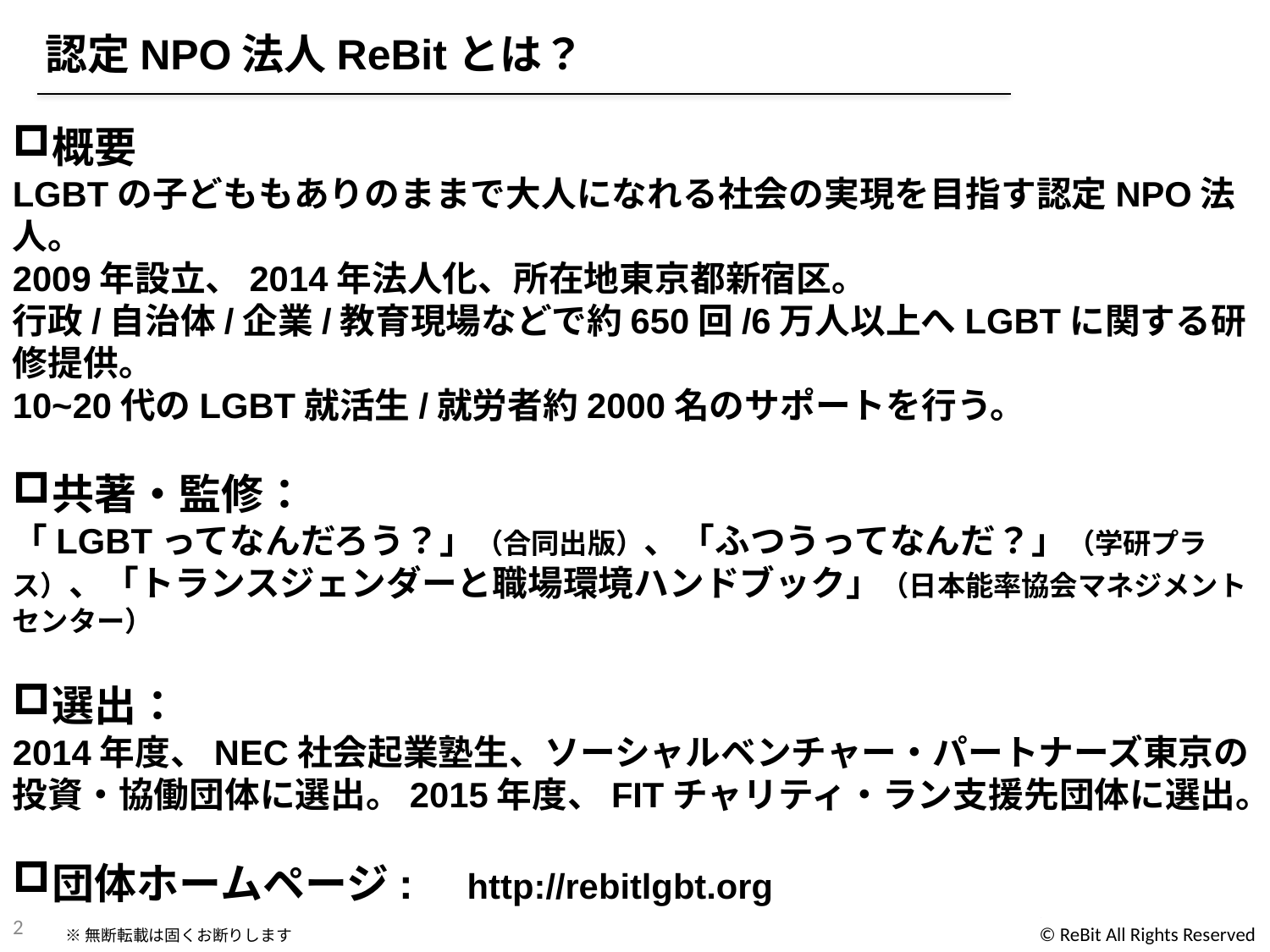

認定NPO法人ReBitとは？
概要
LGBTの子どももありのままで大人になれる社会の実現を目指す認定NPO法人。
2009年設立、2014年法人化、所在地東京都新宿区。
行政/自治体/企業/教育現場などで約650回/6万人以上へLGBTに関する研修提供。
10~20代のLGBT就活生/就労者約2000名のサポートを行う。

共著・監修：
「LGBTってなんだろう？」（合同出版）、「ふつうってなんだ？」（学研プラス）、「トランスジェンダーと職場環境ハンドブック」（日本能率協会マネジメントセンター）

選出：
2014年度、NEC社会起業塾生、ソーシャルベンチャー・パートナーズ東京の投資・協働団体に選出。2015年度、FITチャリティ・ラン支援先団体に選出。

団体ホームページ:　http://rebitlgbt.org
2